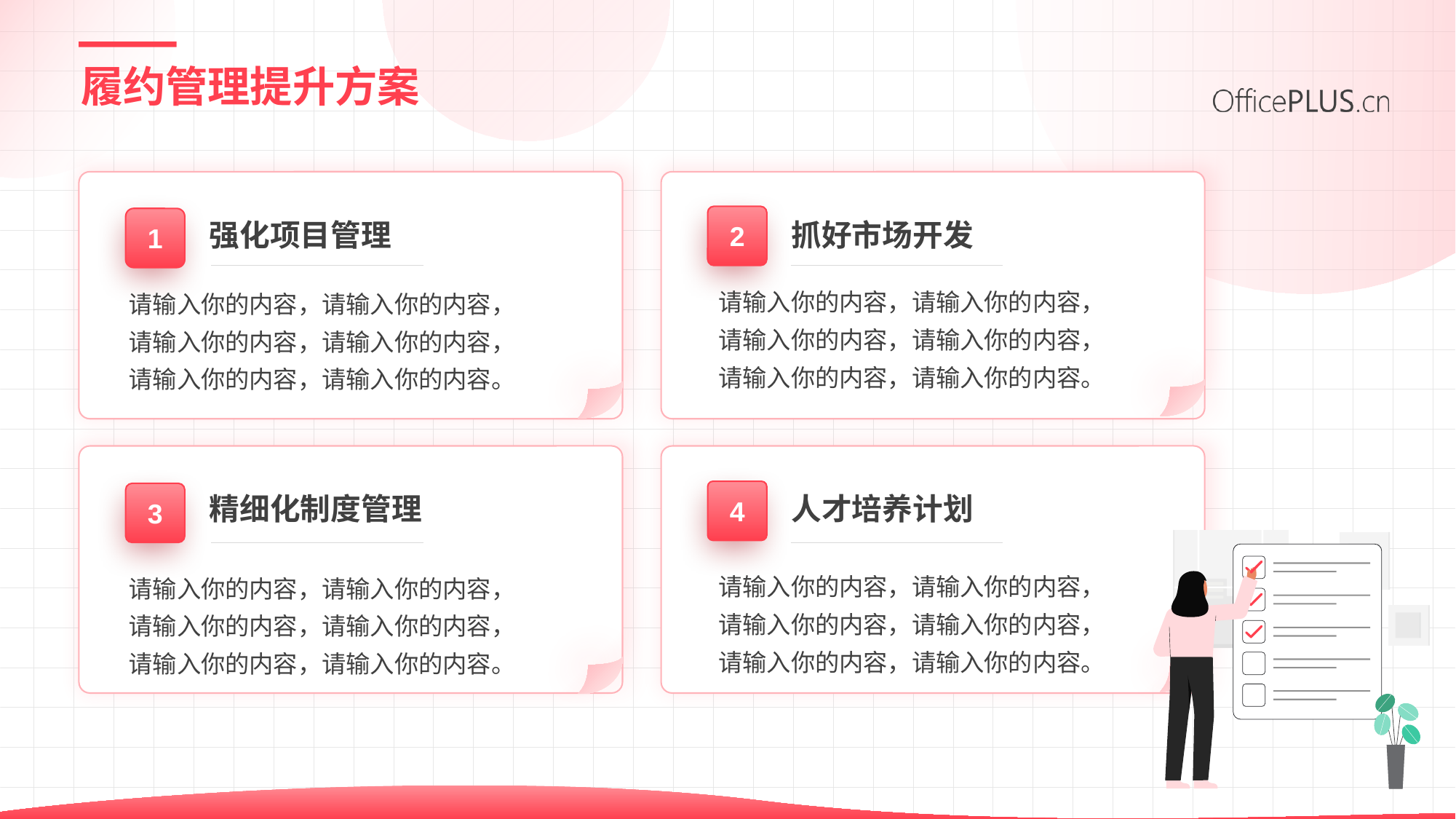

# 履约管理提升方案
2
1
强化项目管理
抓好市场开发
请输入你的内容，请输入你的内容，请输入你的内容，请输入你的内容，请输入你的内容，请输入你的内容。
请输入你的内容，请输入你的内容，请输入你的内容，请输入你的内容，请输入你的内容，请输入你的内容。

4
3
精细化制度管理
人才培养计划

请输入你的内容，请输入你的内容，请输入你的内容，请输入你的内容，请输入你的内容，请输入你的内容。
请输入你的内容，请输入你的内容，请输入你的内容，请输入你的内容，请输入你的内容，请输入你的内容。